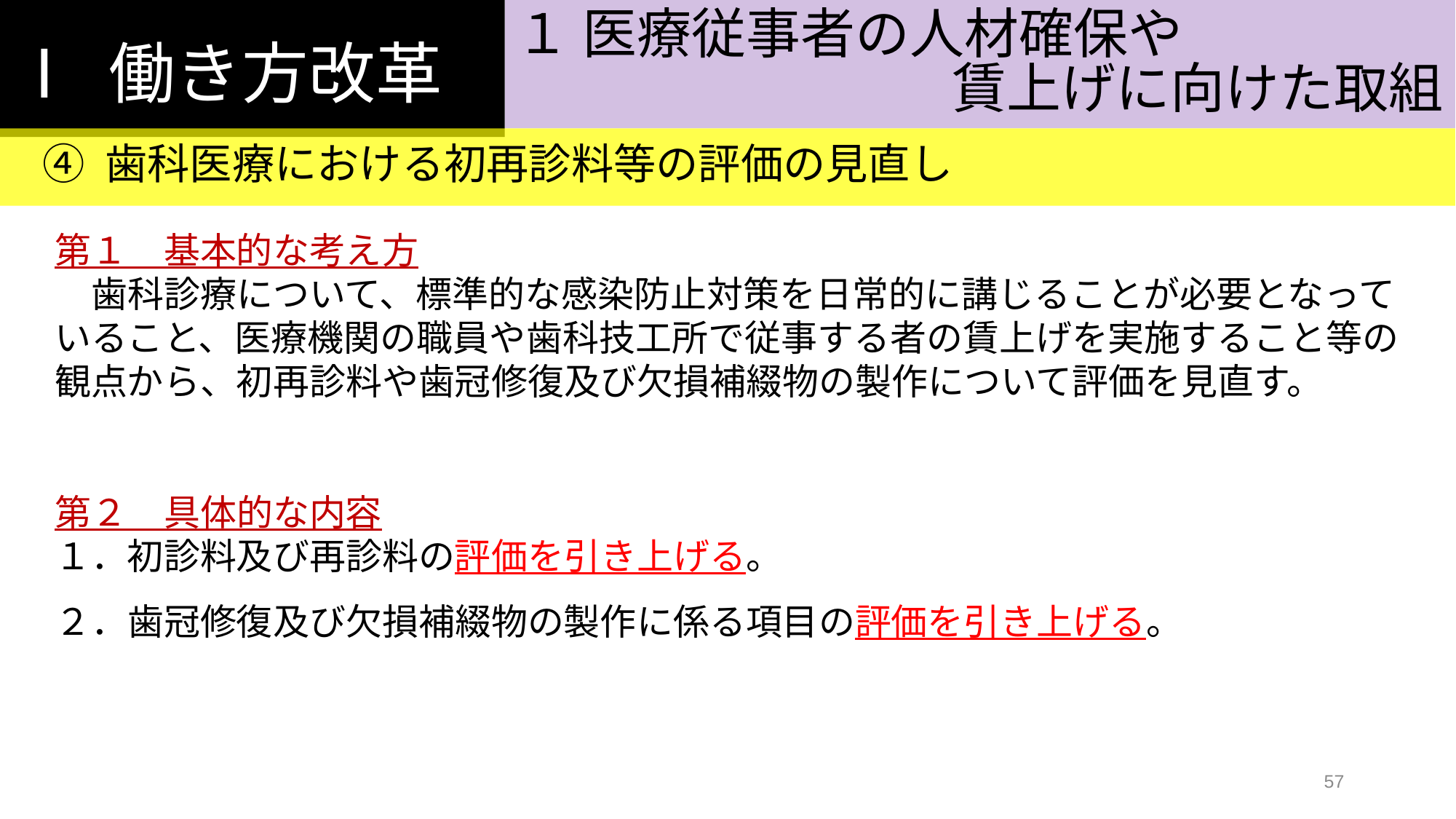

Ⅰ 働き方改革
１ 医療従事者の人材確保や
　　　　　　　　賃上げに向けた取組
④ 歯科医療における初再診料等の評価の見直し
第１　基本的な考え方
　歯科診療について、標準的な感染防止対策を日常的に講じることが必要となっていること、医療機関の職員や歯科技工所で従事する者の賃上げを実施すること等の観点から、初再診料や歯冠修復及び欠損補綴物の製作について評価を見直す。

第２　具体的な内容
１．初診料及び再診料の評価を引き上げる。

２．歯冠修復及び欠損補綴物の製作に係る項目の評価を引き上げる。

57